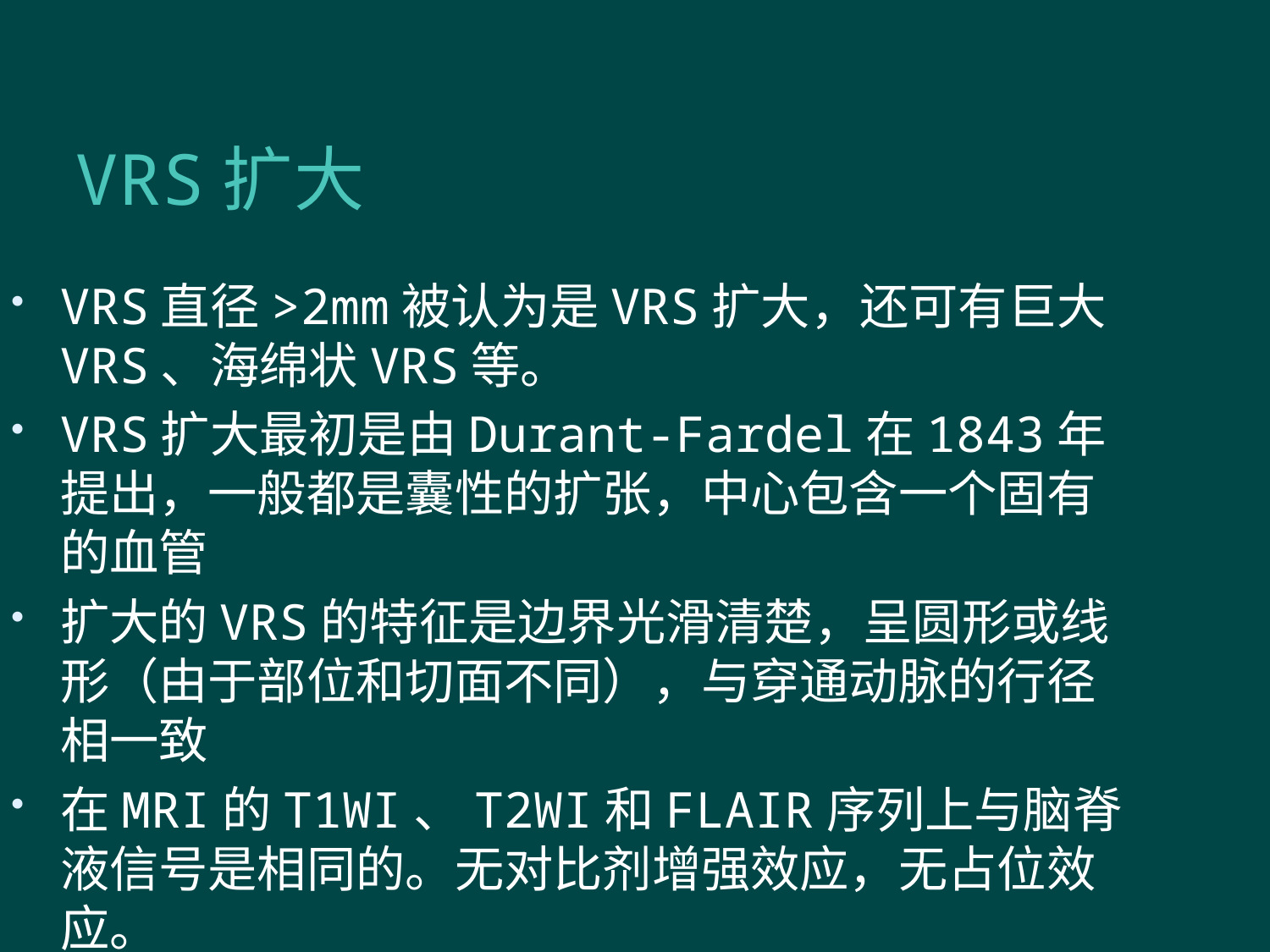

# VRS扩大
VRS直径>2mm被认为是VRS扩大，还可有巨大VRS、海绵状VRS等。
VRS扩大最初是由Durant-Fardel在1843年提出，一般都是囊性的扩张，中心包含一个固有的血管
扩大的VRS的特征是边界光滑清楚，呈圆形或线形（由于部位和切面不同），与穿通动脉的行径相一致
在MRI的T1WI、T2WI和FLAIR序列上与脑脊液信号是相同的。无对比剂增强效应，无占位效应。